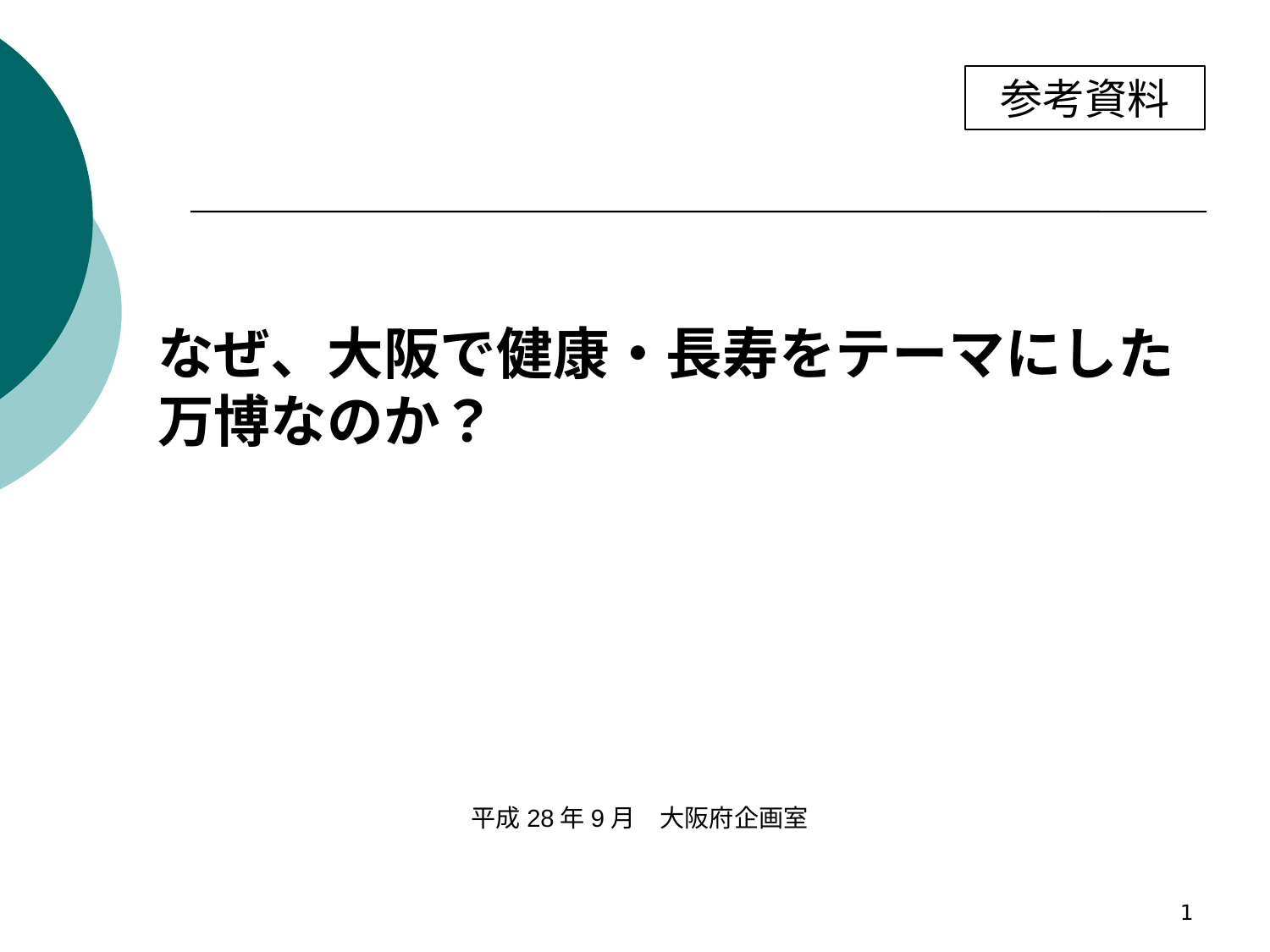

参考資料
なぜ、大阪で健康・長寿をテーマにした万博なのか？
平成28年9月　大阪府企画室
1